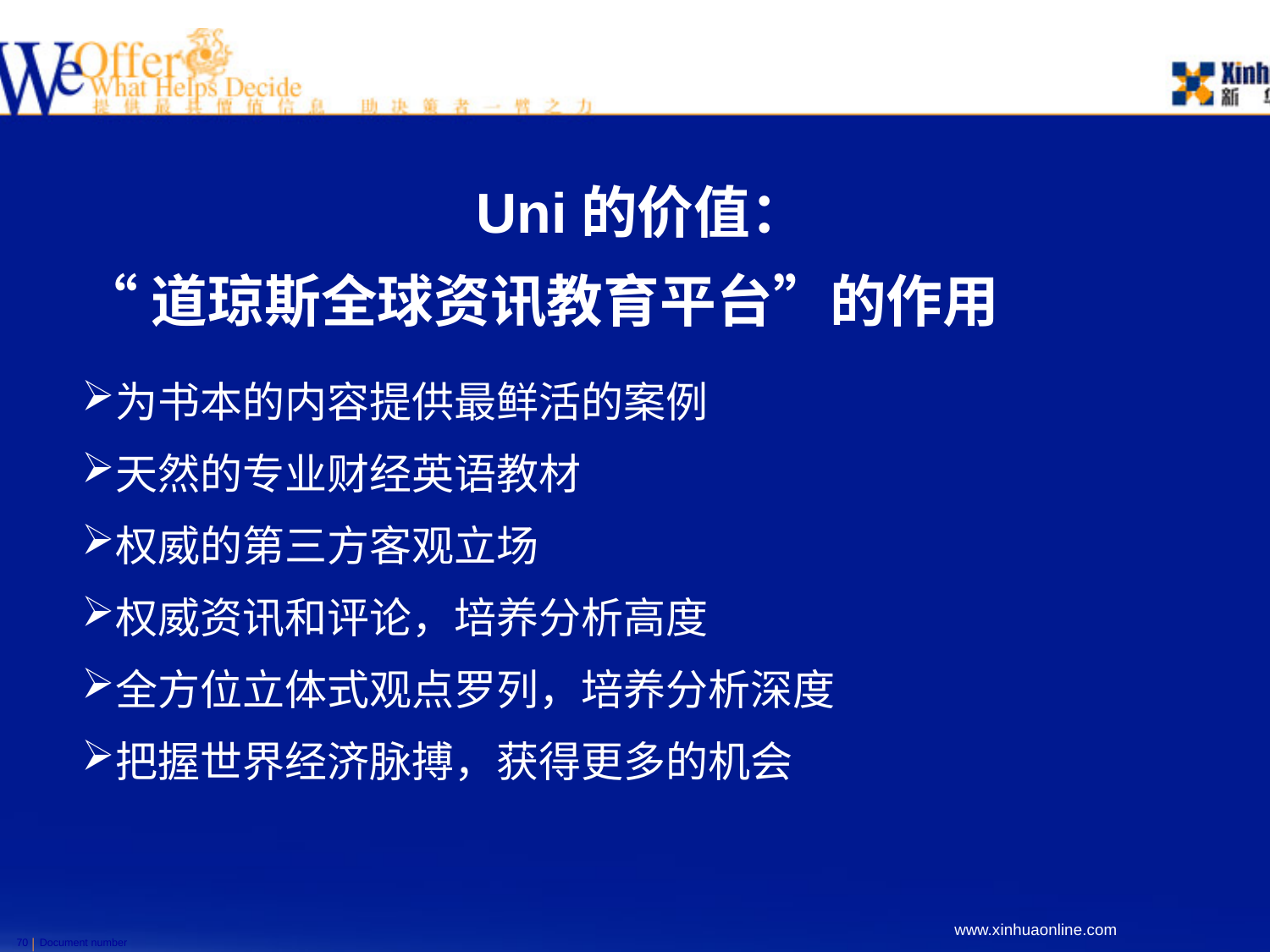

# Uni的价值：
“道琼斯全球资讯教育平台”的作用

为书本的内容提供最鲜活的案例
天然的专业财经英语教材
权威的第三方客观立场
权威资讯和评论，培养分析高度
全方位立体式观点罗列，培养分析深度
把握世界经济脉搏，获得更多的机会

Document number
70